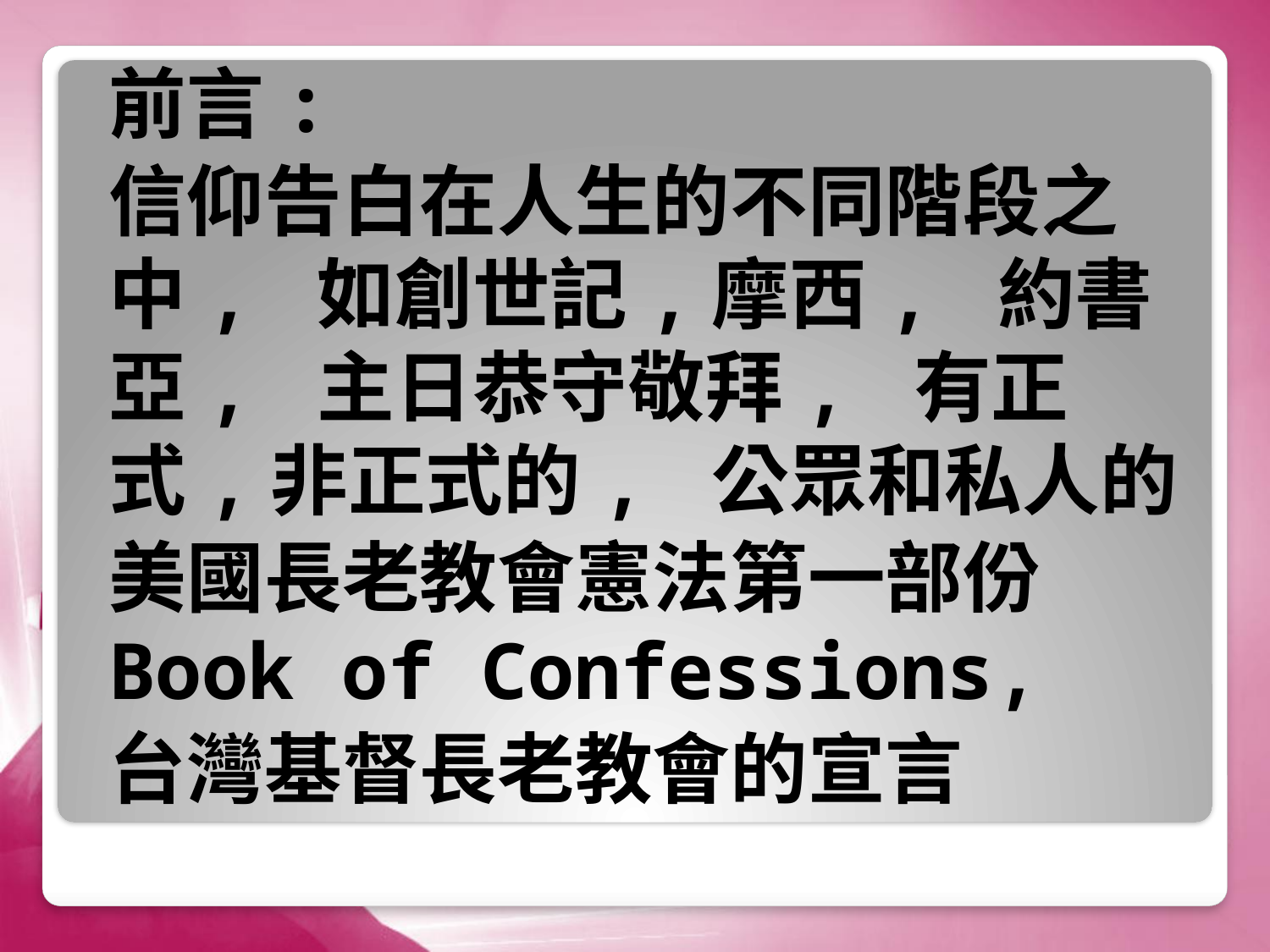

前言:
信仰告白在人生的不同階段之中, 如創世記,摩西, 約書亞, 主日恭守敬拜, 有正式,非正式的, 公眾和私人的
美國長老教會憲法第一部份 Book of Confessions,
台灣基督長老教會的宣言